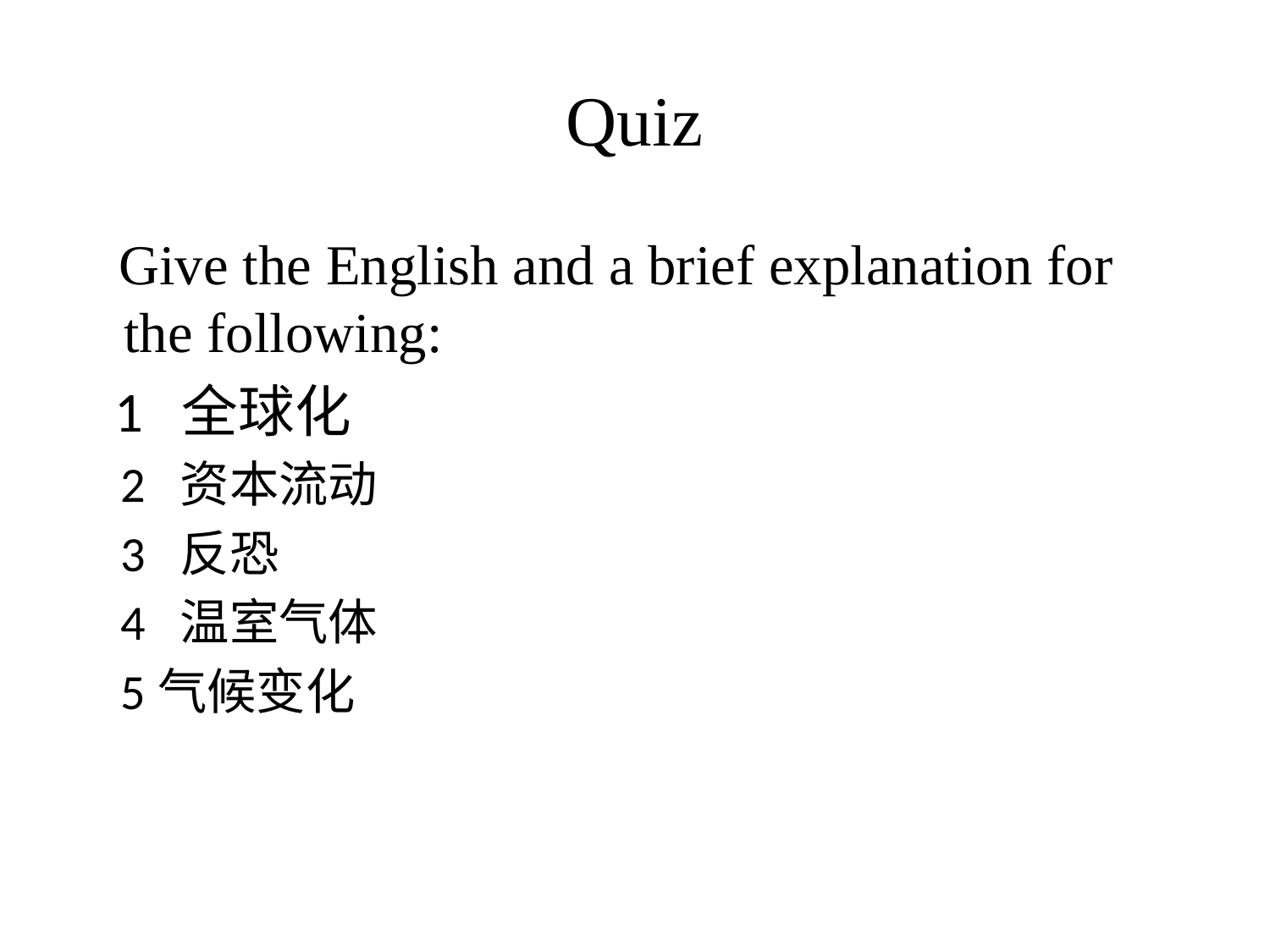

# Quiz
   Give the English and a brief explanation for the following:
   1  全球化
    2  资本流动
    3  反恐
    4  温室气体
    5气候变化